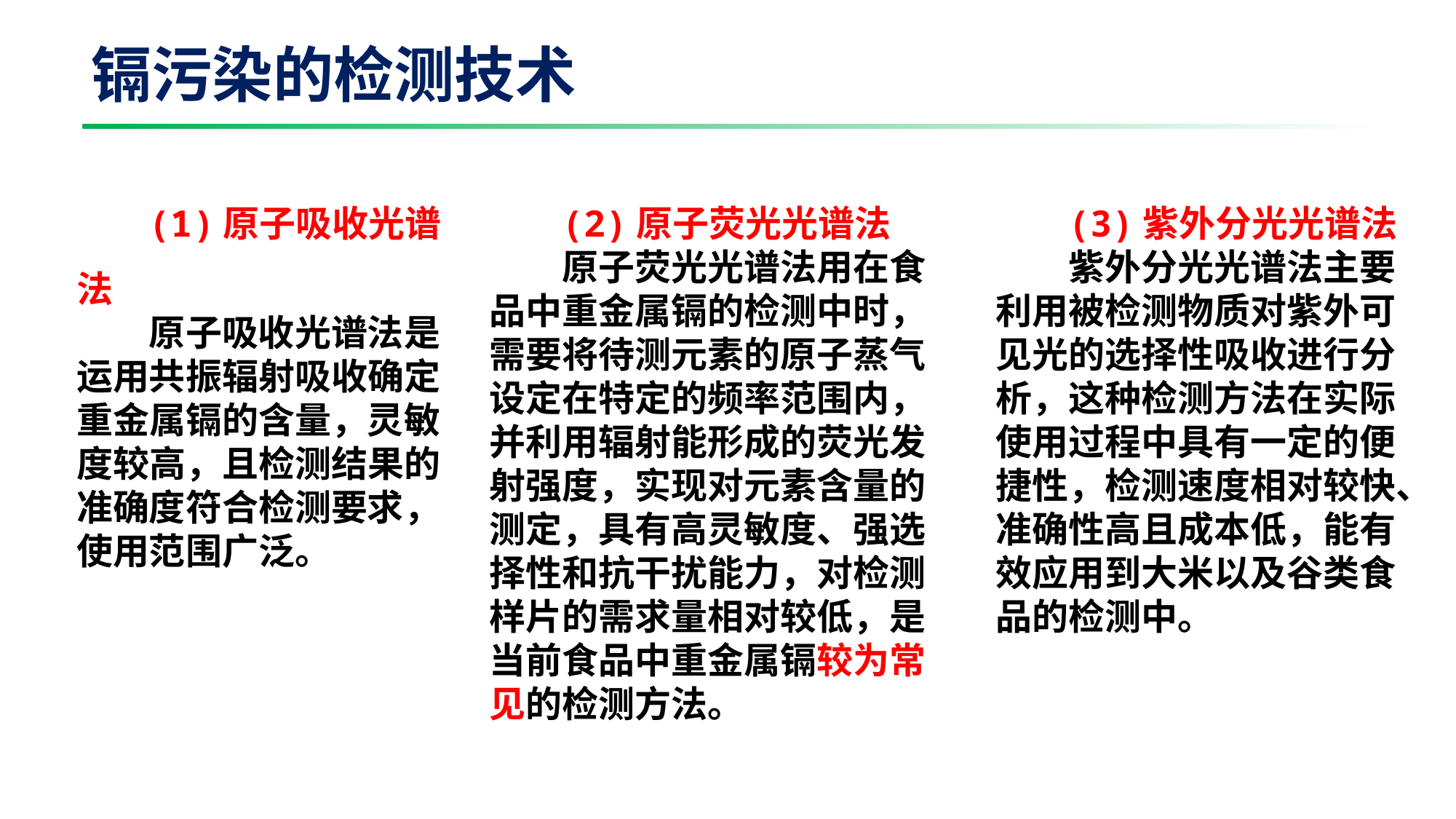

镉污染的检测技术
(1)原子吸收光谱法
原子吸收光谱法是运用共振辐射吸收确定重金属镉的含量，灵敏度较高，且检测结果的准确度符合检测要求，使用范围广泛。

(2)原子荧光光谱法
原子荧光光谱法用在食品中重金属镉的检测中时，需要将待测元素的原子蒸气设定在特定的频率范围内，并利用辐射能形成的荧光发射强度，实现对元素含量的测定，具有高灵敏度、强选择性和抗干扰能力，对检测样片的需求量相对较低，是当前食品中重金属镉较为常见的检测方法。
(3)紫外分光光谱法
紫外分光光谱法主要利用被检测物质对紫外可见光的选择性吸收进行分析，这种检测方法在实际使用过程中具有一定的便捷性，检测速度相对较快、准确性高且成本低，能有效应用到大米以及谷类食品的检测中。